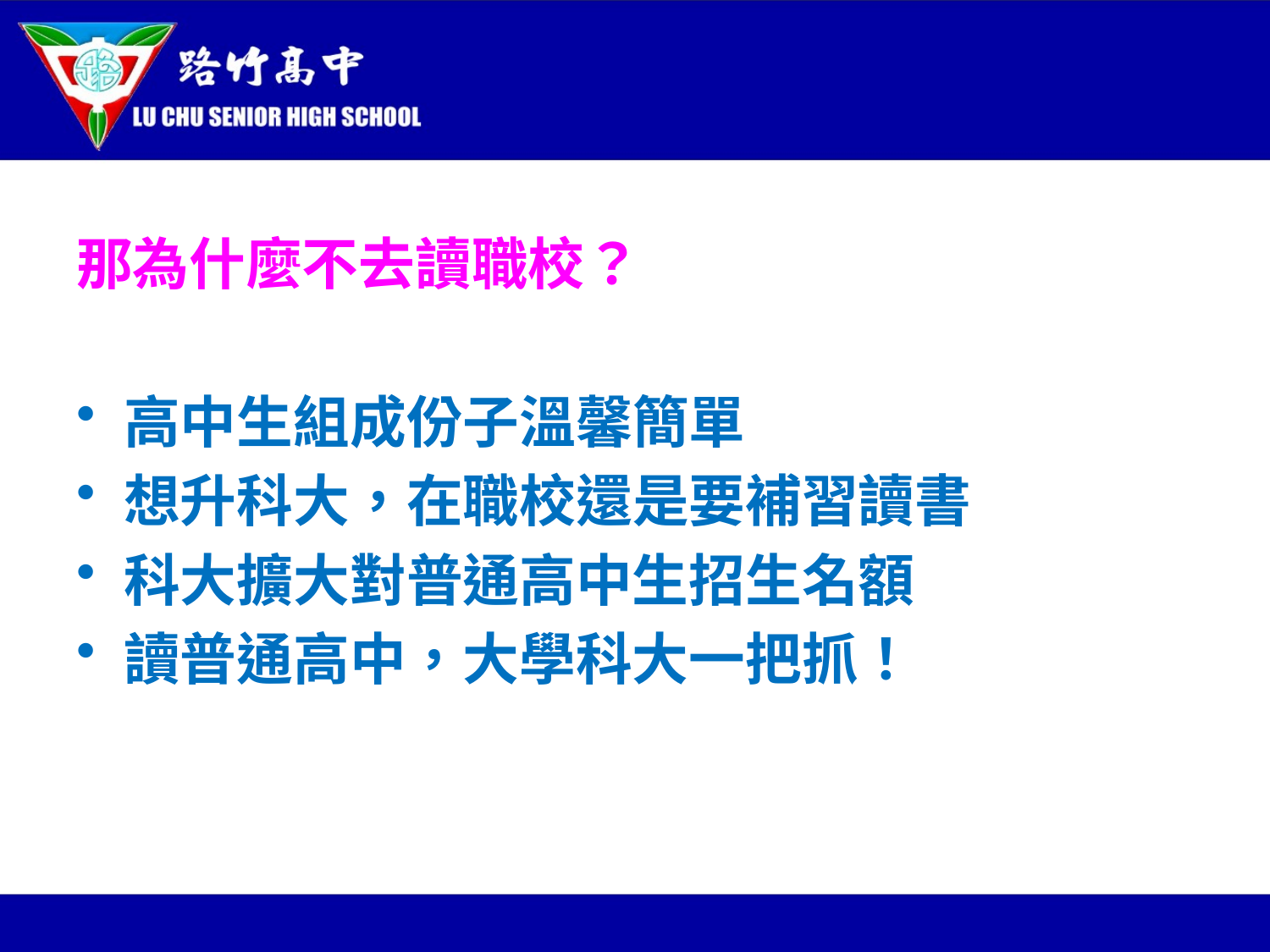

那為什麼不去讀職校？

高中生組成份子溫馨簡單
想升科大，在職校還是要補習讀書
科大擴大對普通高中生招生名額
讀普通高中，大學科大一把抓！